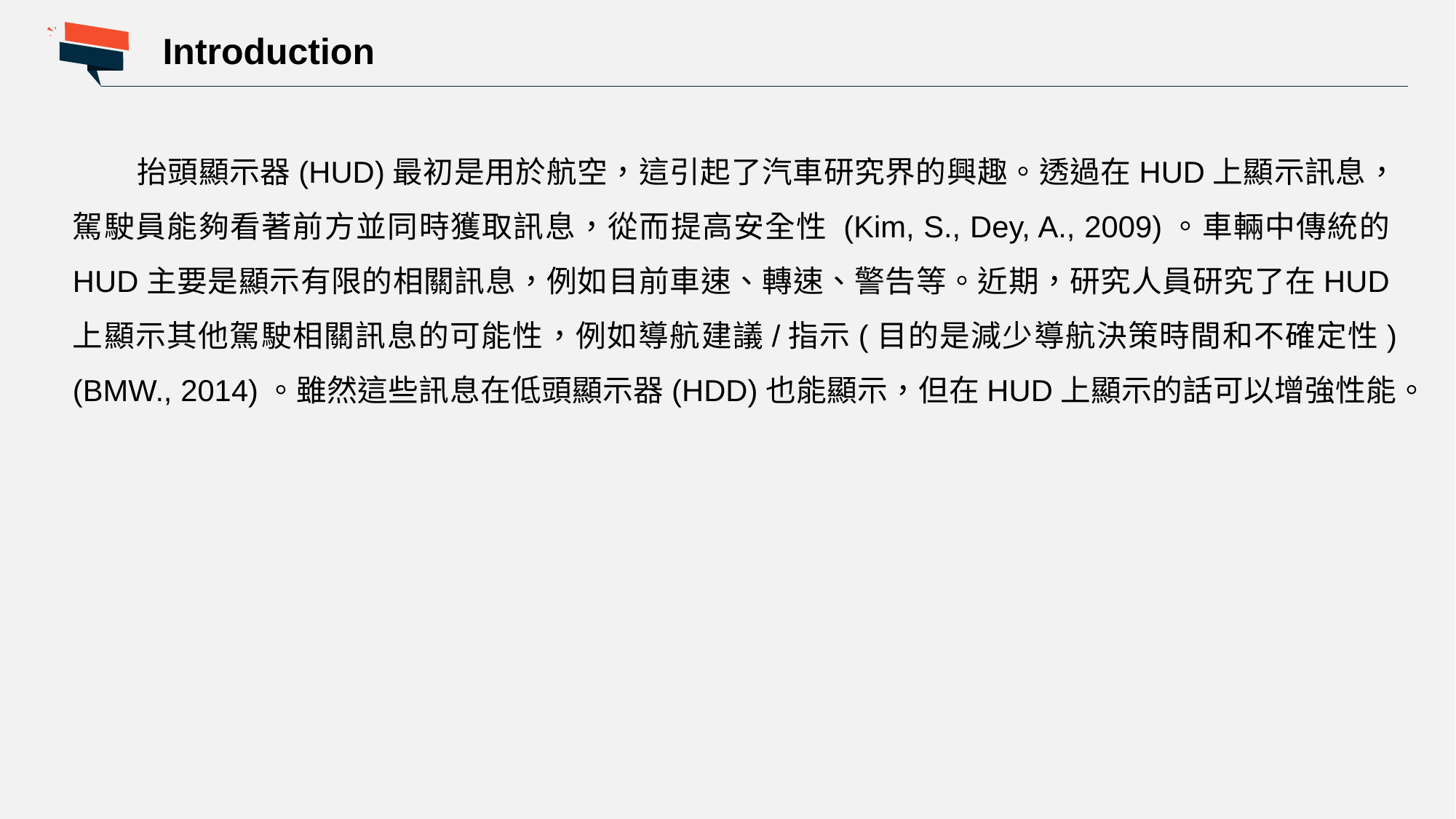

Introduction

	抬頭顯示器(HUD)最初是用於航空，這引起了汽車研究界的興趣。透過在HUD上顯示訊息，駕駛員能夠看著前方並同時獲取訊息，從而提高安全性 (Kim, S., Dey, A., 2009)。車輛中傳統的HUD主要是顯示有限的相關訊息，例如目前車速、轉速、警告等。近期，研究人員研究了在HUD上顯示其他駕駛相關訊息的可能性，例如導航建議/指示(目的是減少導航決策時間和不確定性) (BMW., 2014)。雖然這些訊息在低頭顯示器(HDD)也能顯示，但在HUD上顯示的話可以增強性能。